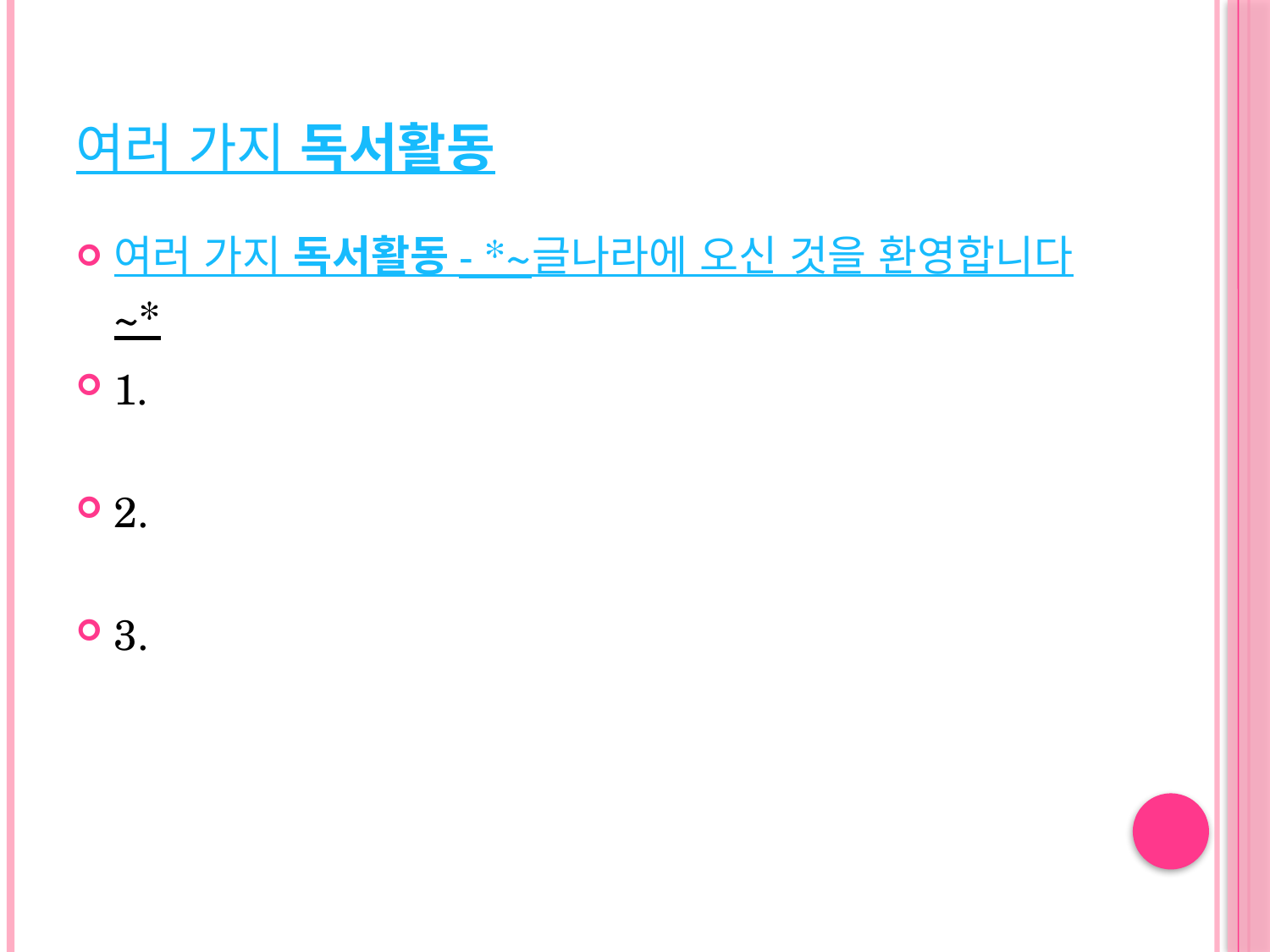

# 여러 가지 독서활동
여러 가지 독서활동 - *~글나라에 오신 것을 환영합니다~*
1.

2.

3.